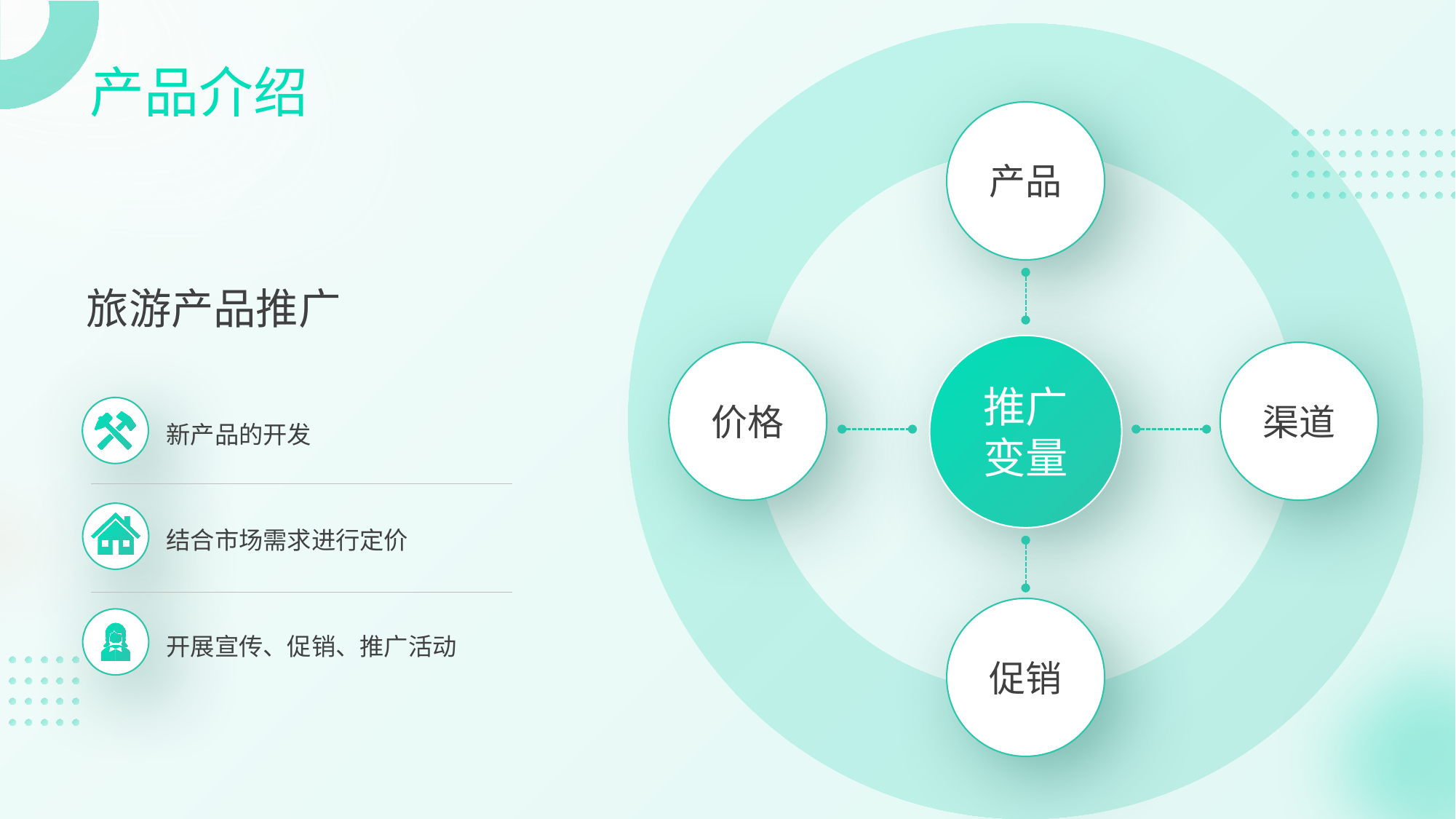

# 产品介绍

产品
旅游产品推广

推广
变量
价格
渠道

新产品的开发

结合市场需求进行定价

开展宣传、促销、推广活动
促销